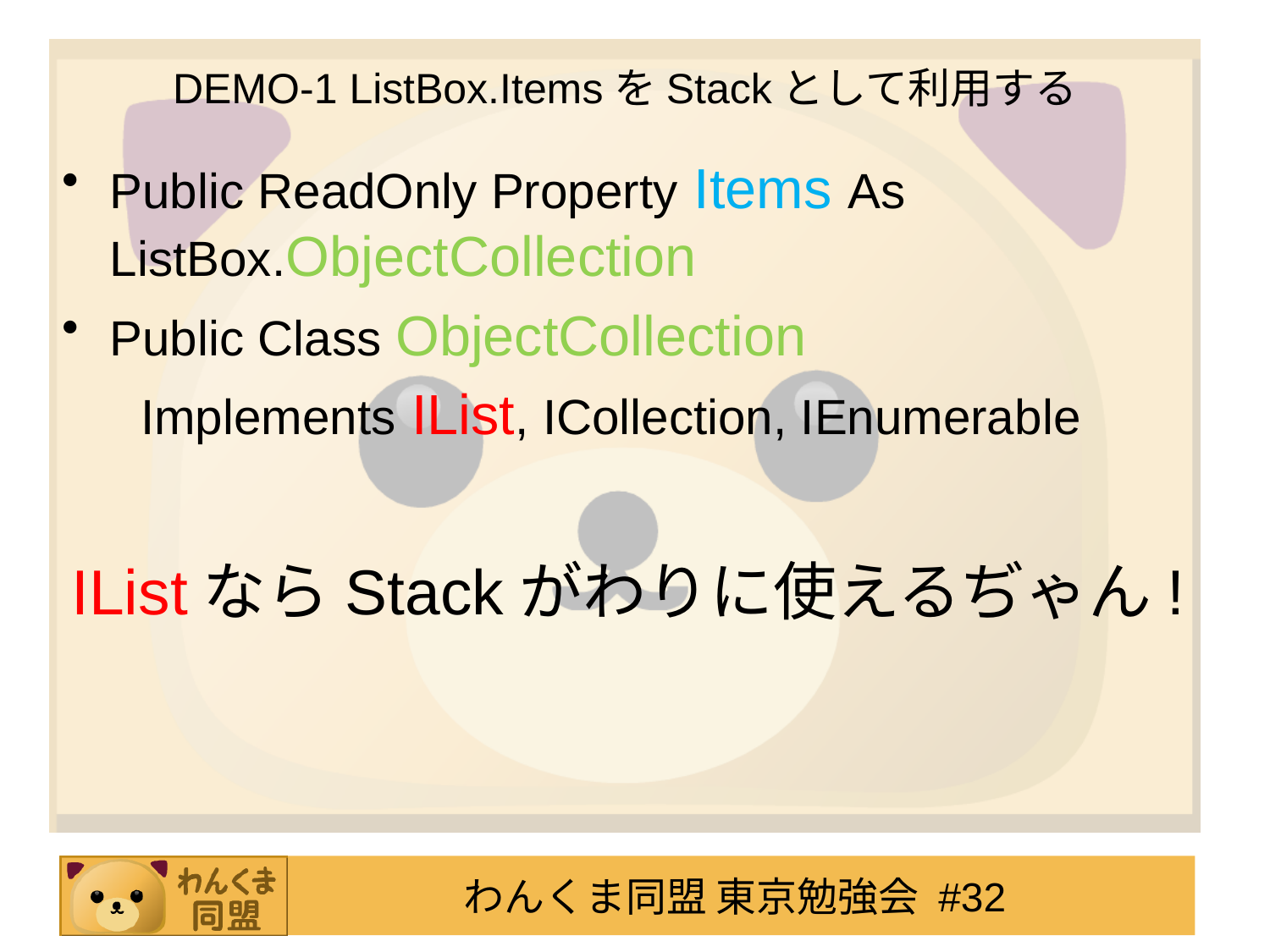

# DEMO-1 ListBox.ItemsをStackとして利用する
Public ReadOnly Property Items As ListBox.ObjectCollection
Public Class ObjectCollection
     Implements IList, ICollection, IEnumerable
IListならStackがわりに使えるぢゃん!